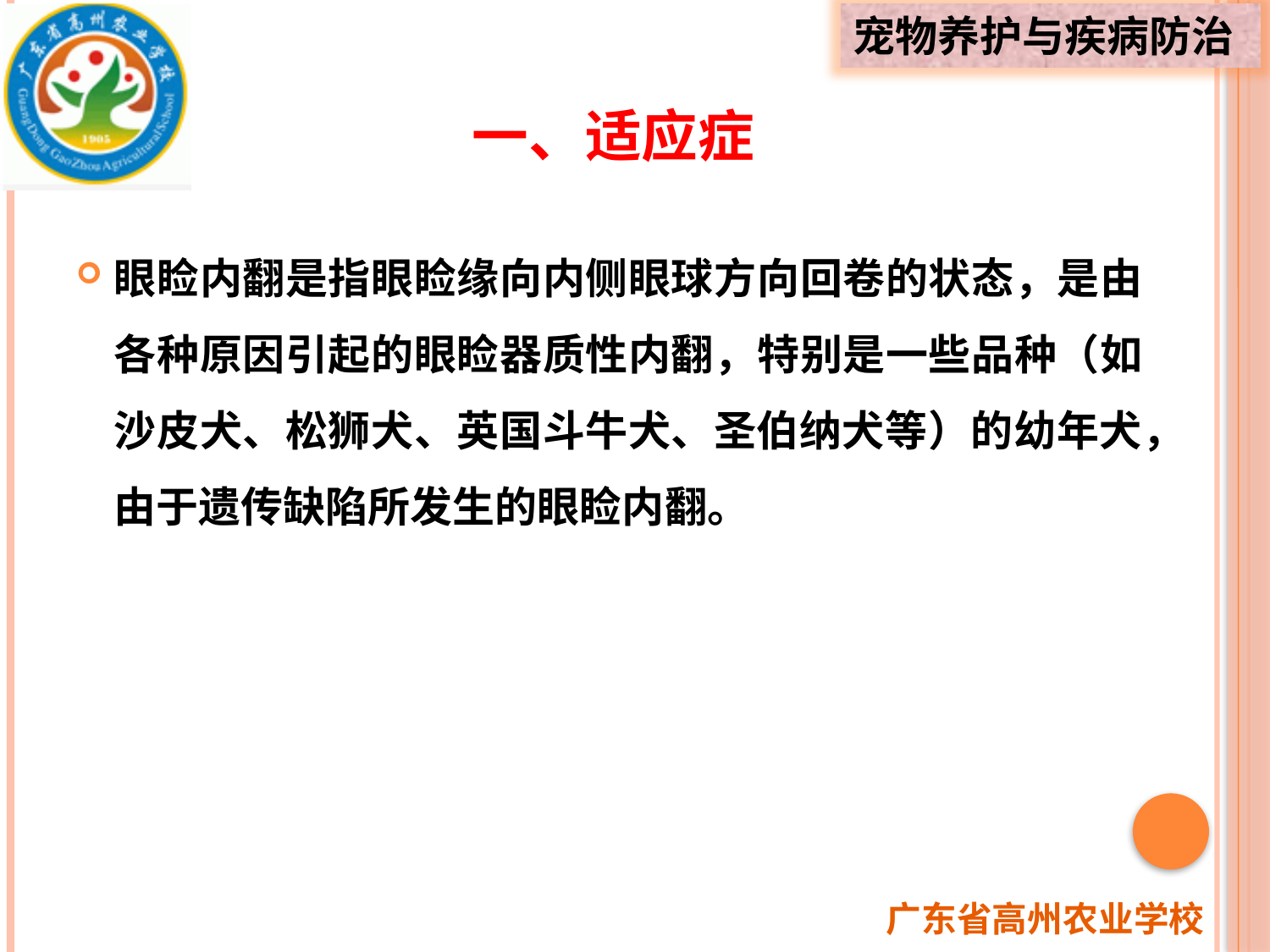

一、适应症
眼睑内翻是指眼睑缘向内侧眼球方向回卷的状态，是由各种原因引起的眼睑器质性内翻，特别是一些品种（如沙皮犬、松狮犬、英国斗牛犬、圣伯纳犬等）的幼年犬，由于遗传缺陷所发生的眼睑内翻。